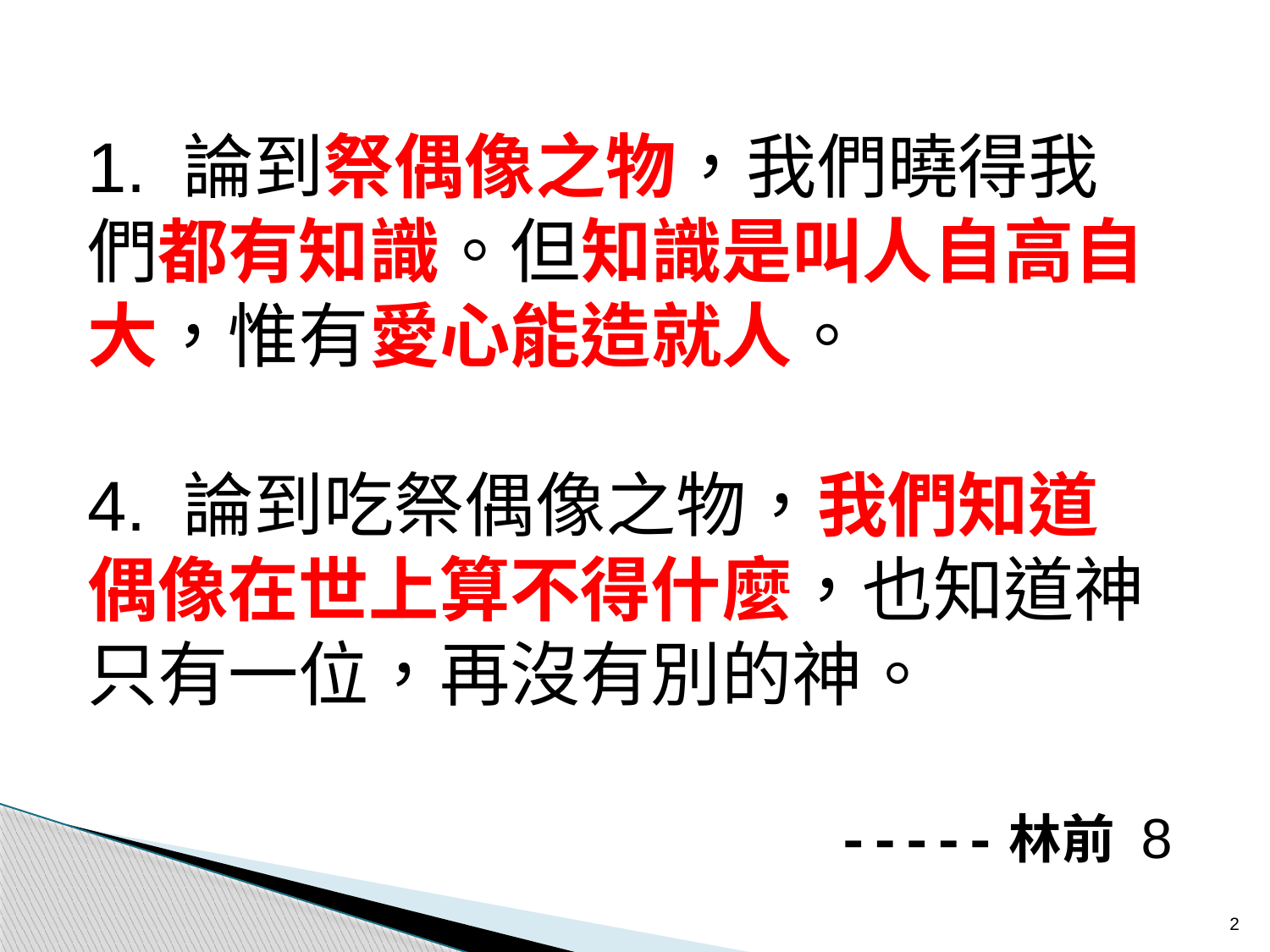

1. 論到祭偶像之物，我們曉得我們都有知識。但知識是叫人自高自大，惟有愛心能造就人。
4. 論到吃祭偶像之物，我們知道偶像在世上算不得什麼，也知道神只有一位，再沒有別的神。
-----林前 8
2